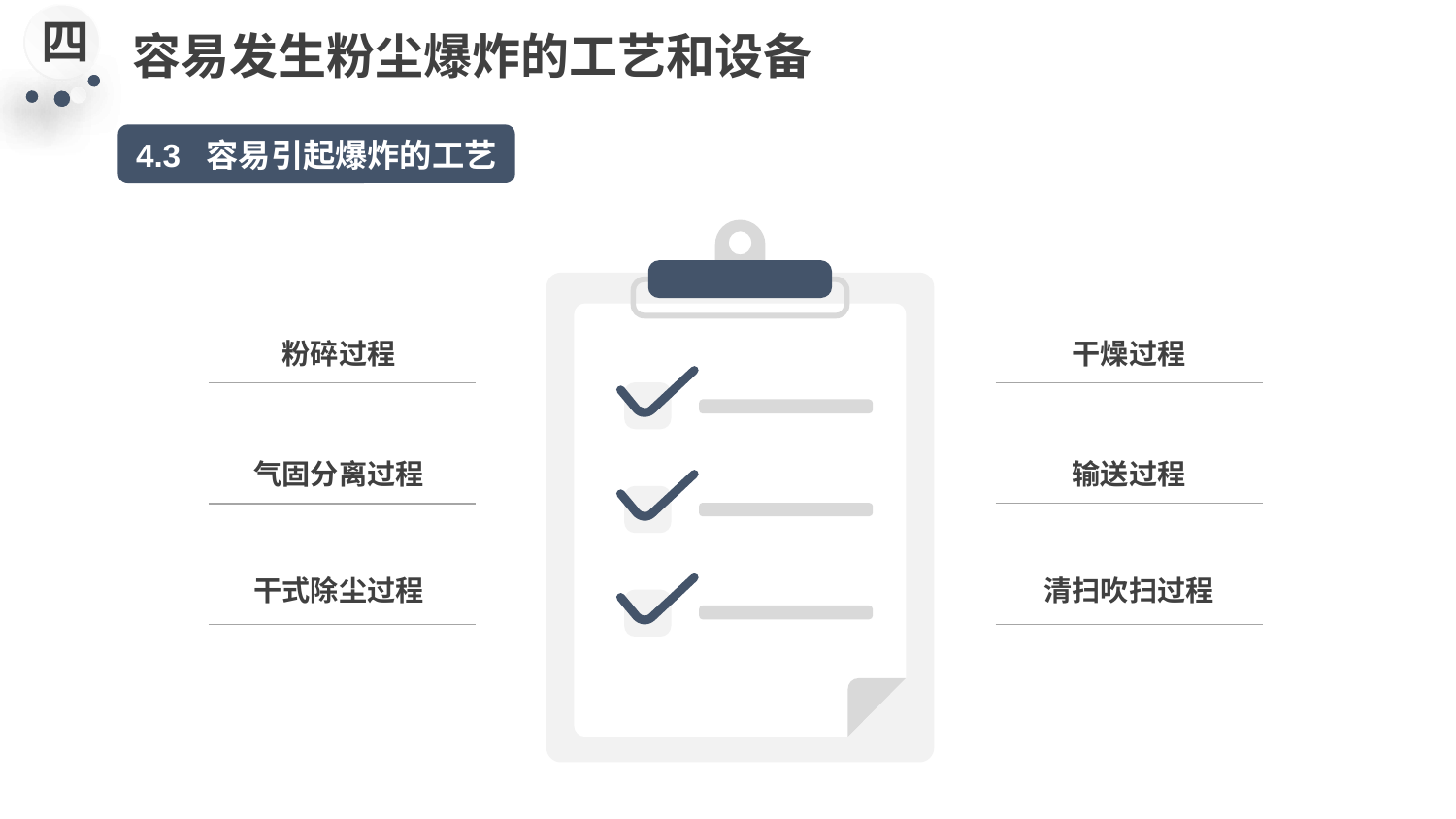

四
容易发生粉尘爆炸的工艺和设备
4.3  容易引起爆炸的工艺

干燥过程
粉碎过程
气固分离过程
输送过程
干式除尘过程
清扫吹扫过程